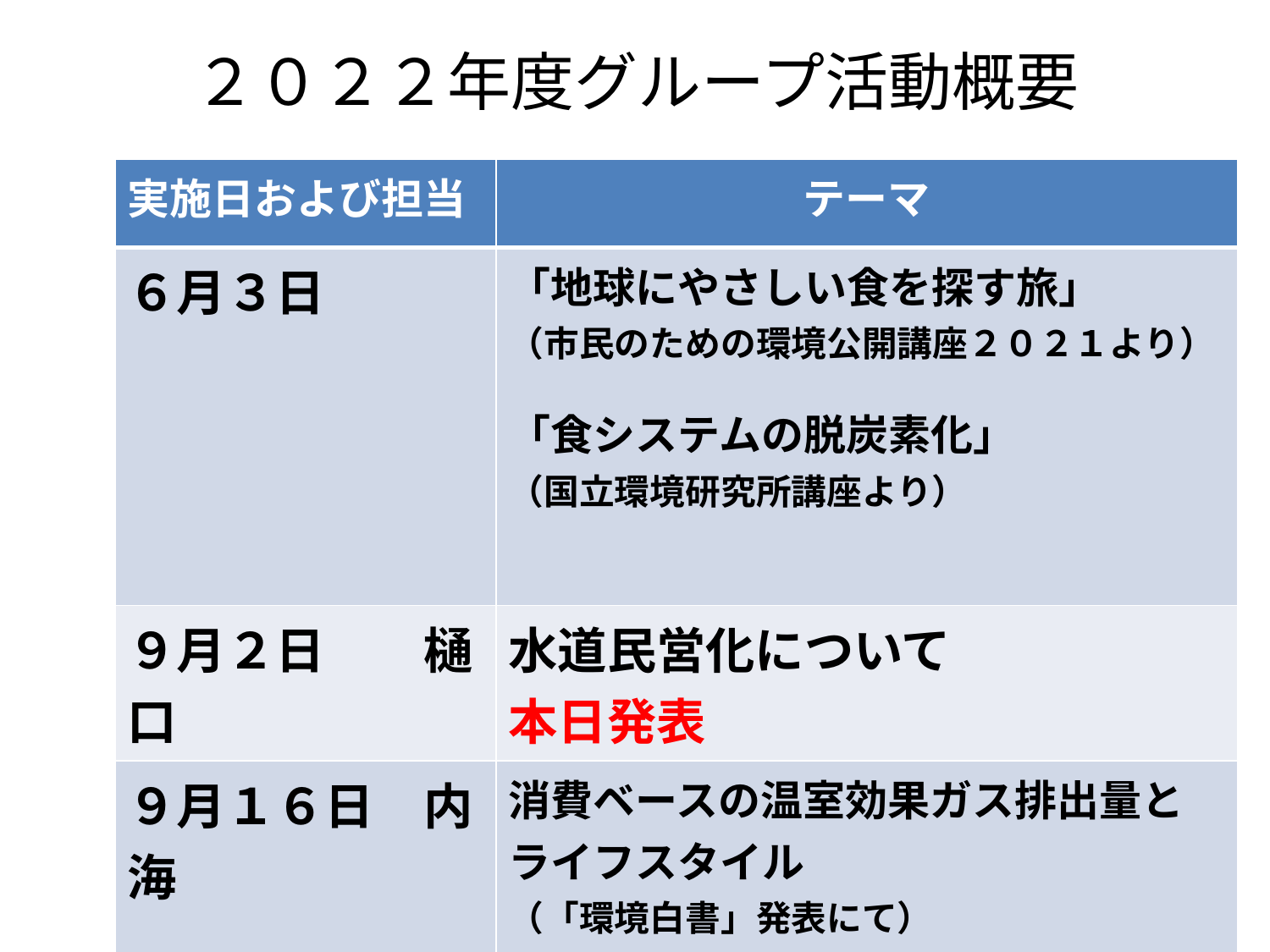

# ２０２２年度グループ活動概要
| 実施日および担当 | テーマ |
| --- | --- |
| ６月３日 | 「地球にやさしい食を探す旅」 （市民のための環境公開講座２０２１より） 「食システムの脱炭素化」 （国立環境研究所講座より） |
| ９月２日　　樋口 | 水道民営化について　 本日発表 |
| ９月１６日　内海 | 消費ベースの温室効果ガス排出量とライフスタイル （「環境白書」発表にて） |